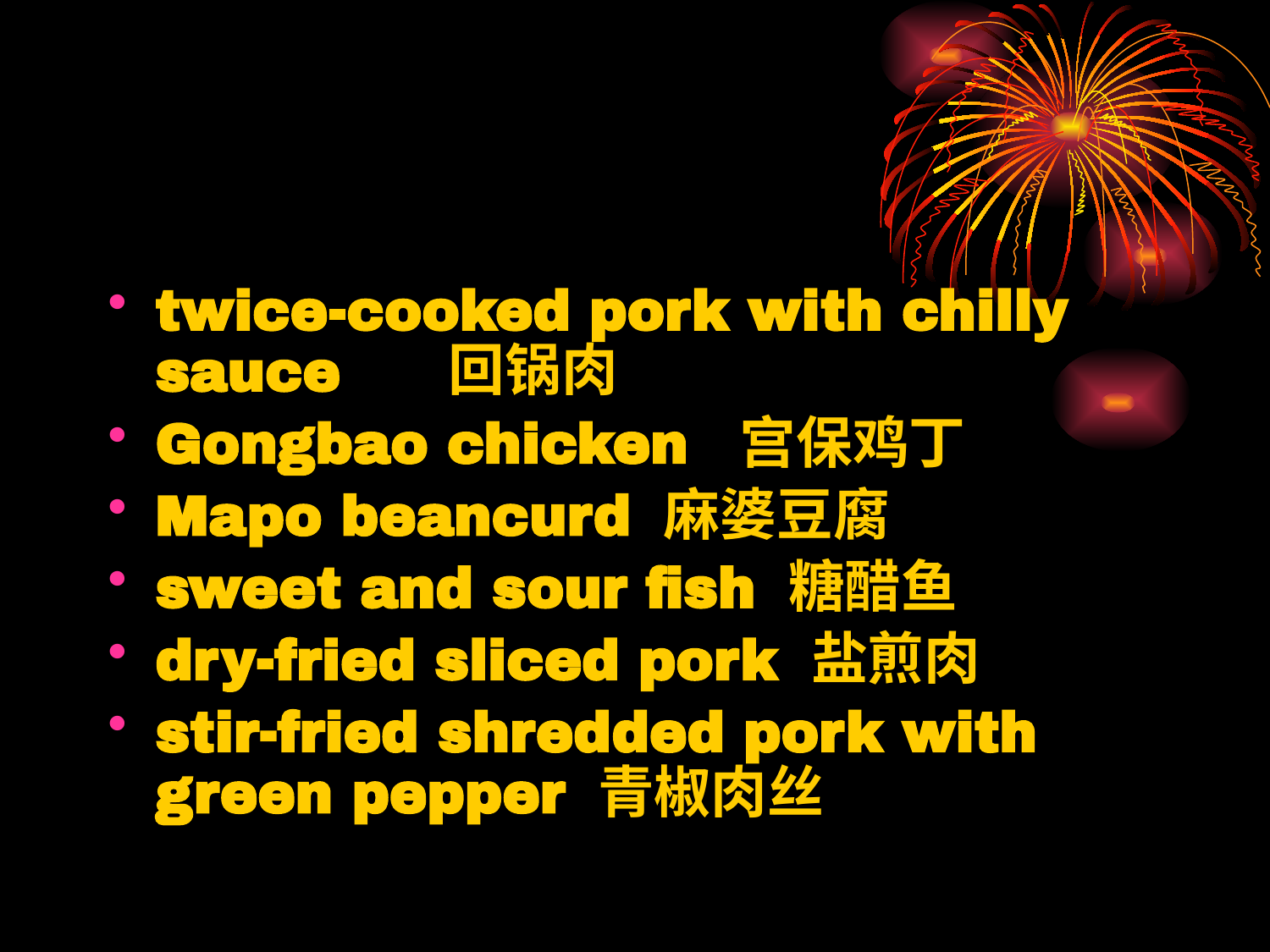

twice-cooked pork with chilly sauce     回锅肉
Gongbao chicken  宫保鸡丁
Mapo beancurd 麻婆豆腐
sweet and sour fish 糖醋鱼
dry-fried sliced pork 盐煎肉
stir-fried shredded pork with green pepper 青椒肉丝